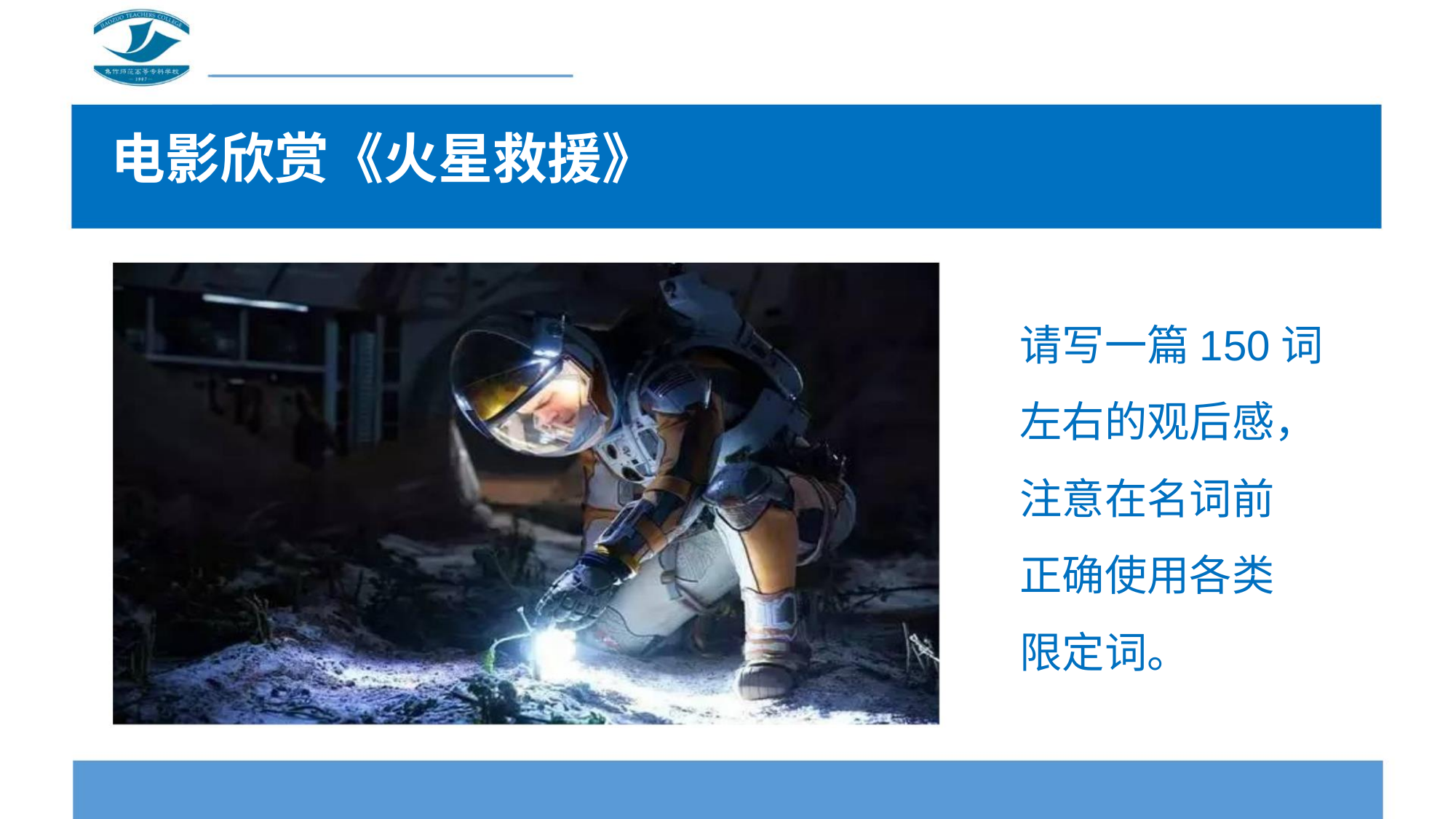

电影欣赏《火星救援》
请写一篇150词
左右的观后感，
注意在名词前
正确使用各类
限定词。